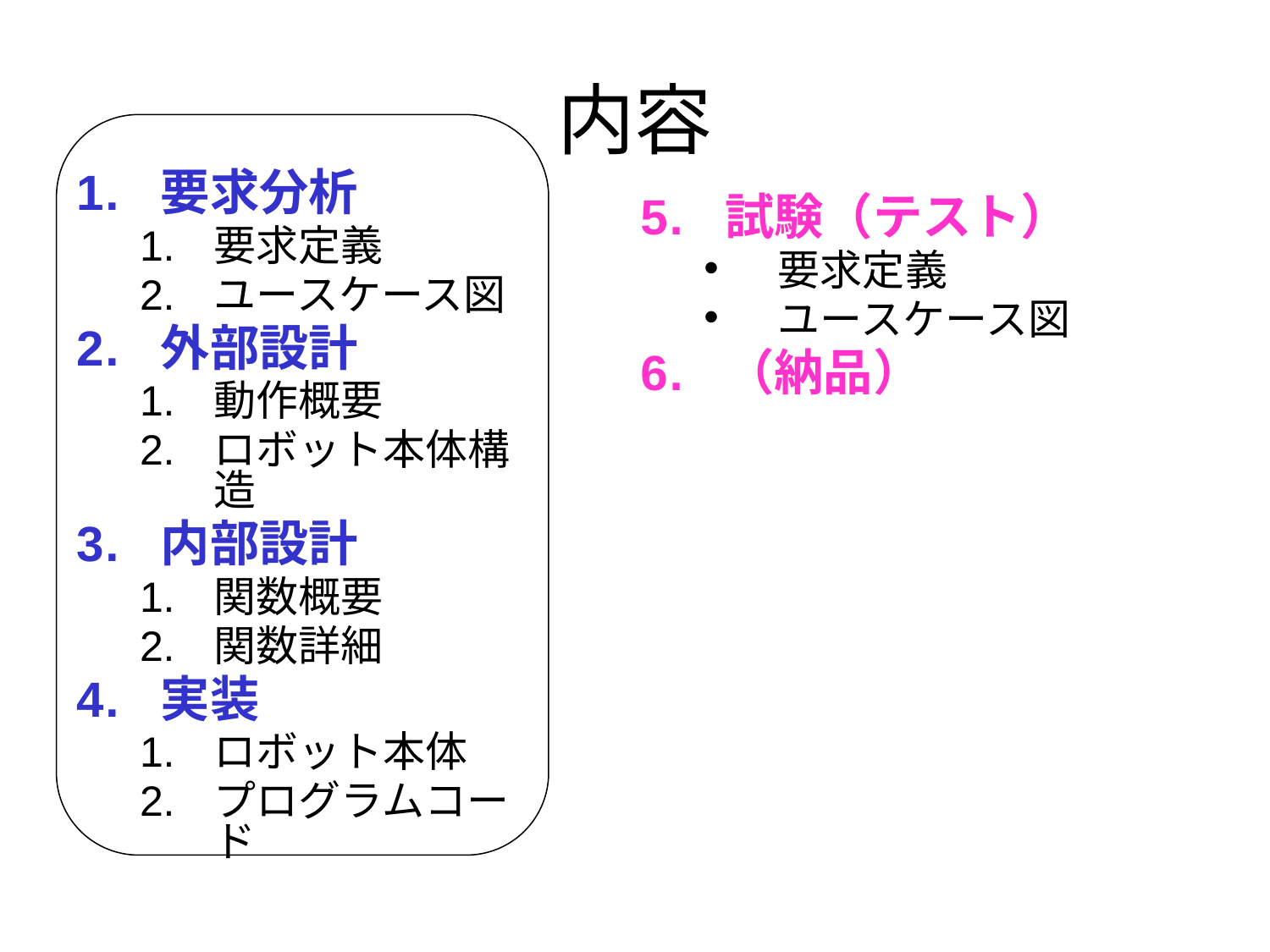

# 内容

要求分析
要求定義
ユースケース図
外部設計
動作概要
ロボット本体構造
内部設計
関数概要
関数詳細
実装
ロボット本体
プログラムコード
試験（テスト）
要求定義
ユースケース図
（納品）